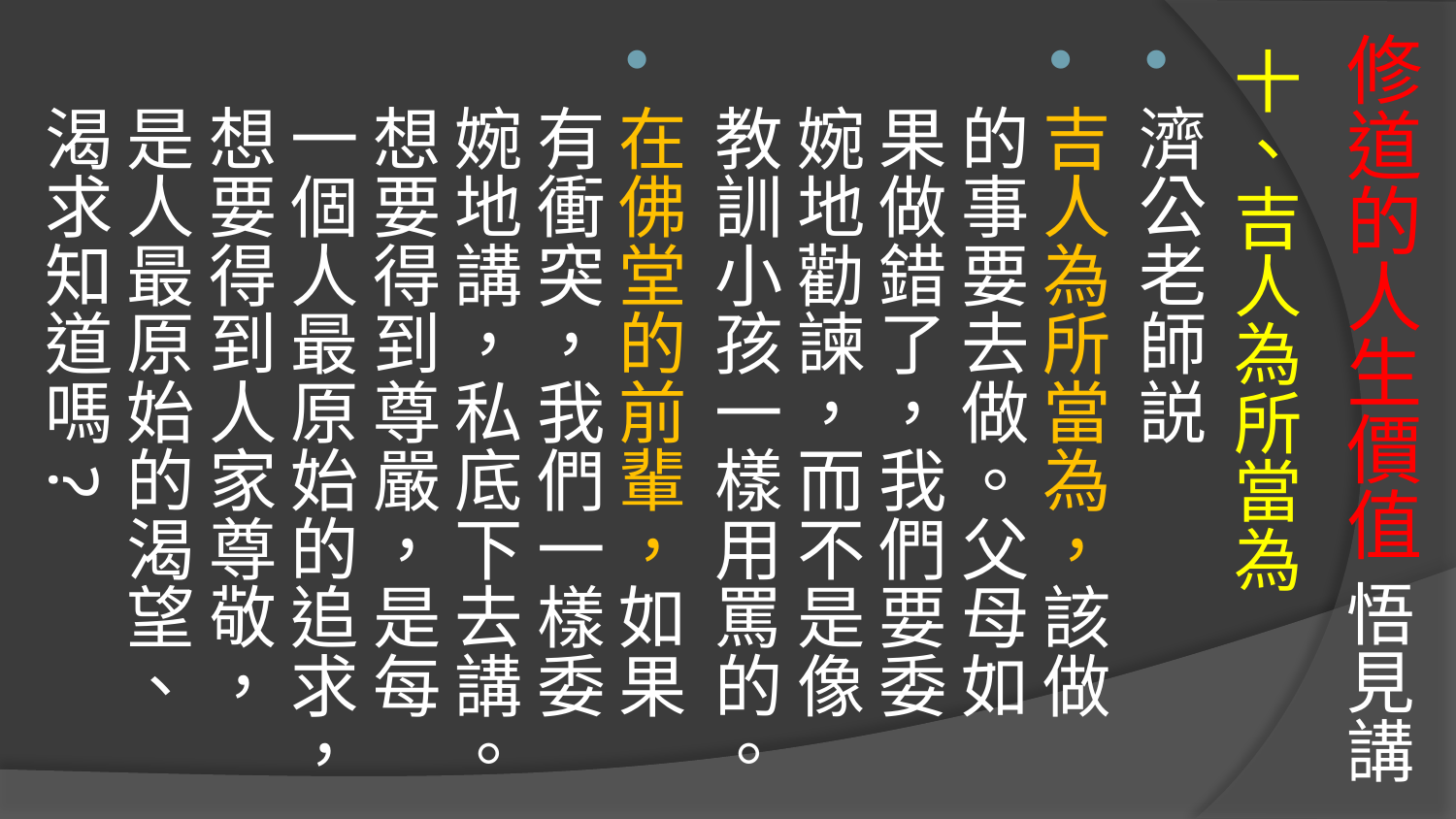

# 修道的人生價值 悟見講
十、吉人為所當為
濟公老師説
吉人為所當為，該做的事要去做。父母如果做錯了，我們要委婉地勸諫，而不是像教訓小孩一樣用罵的。
在佛堂的前輩，如果有衝突，我們一樣委婉地講，私底下去講。想要得到尊嚴，是每一個人最原始的追求，想要得到人家尊敬，是人最原始的渴望、渴求知道嗎?